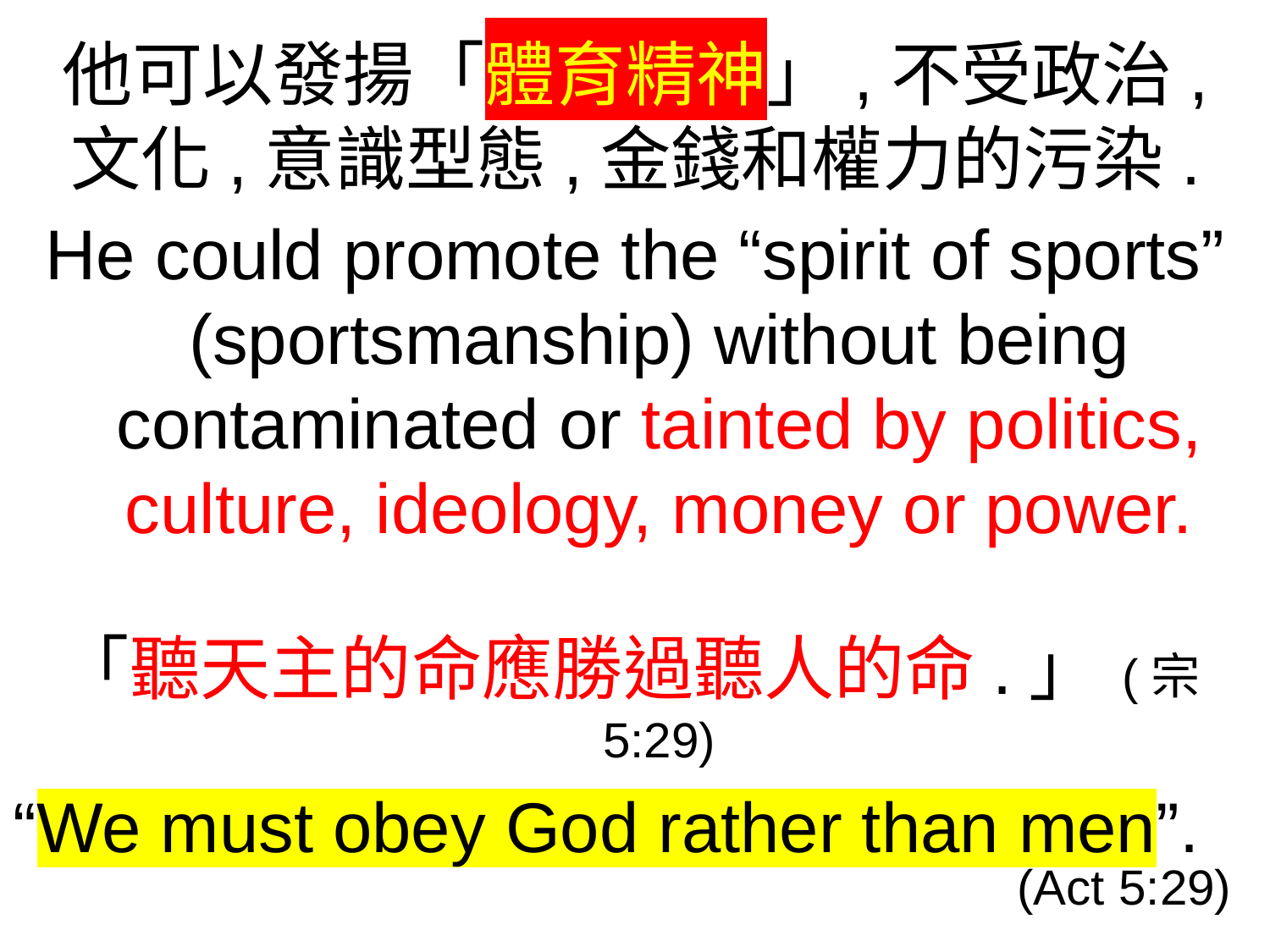

他可以發揚「體育精神」,不受政治,
文化,意識型態,金錢和權力的污染.
He could promote the “spirit of sports” (sportsmanship) without being contaminated or tainted by politics, culture, ideology, money or power.

「聽天主的命應勝過聽人的命.」 (宗5:29)
“We must obey God rather than men”.
                                                   (Act 5:29)